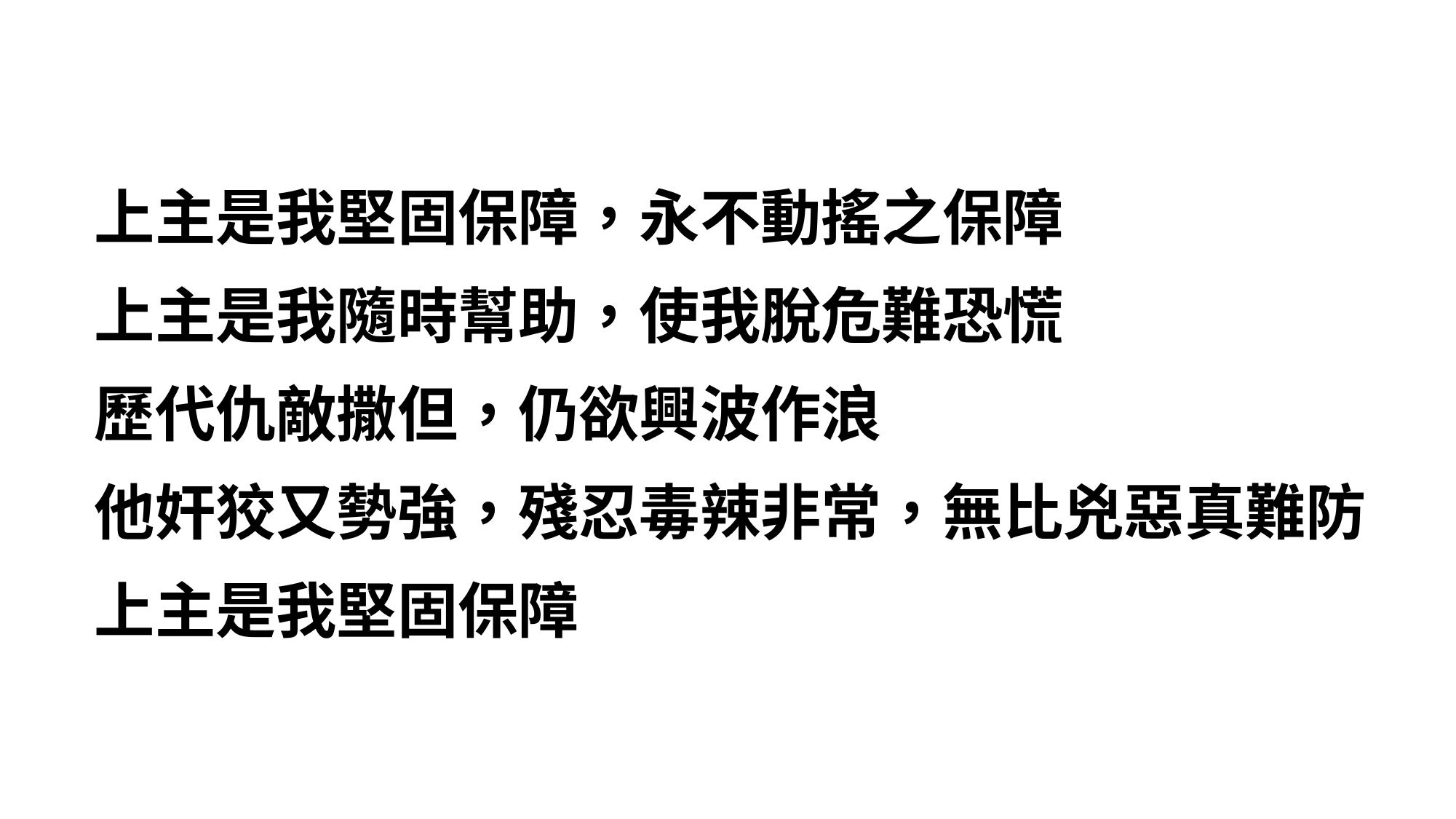

上主是我堅固保障，永不動搖之保障
上主是我隨時幫助，使我脫危難恐慌
歷代仇敵撒但，仍欲興波作浪
他奸狡又勢強，殘忍毒辣非常，無比兇惡真難防
上主是我堅固保障